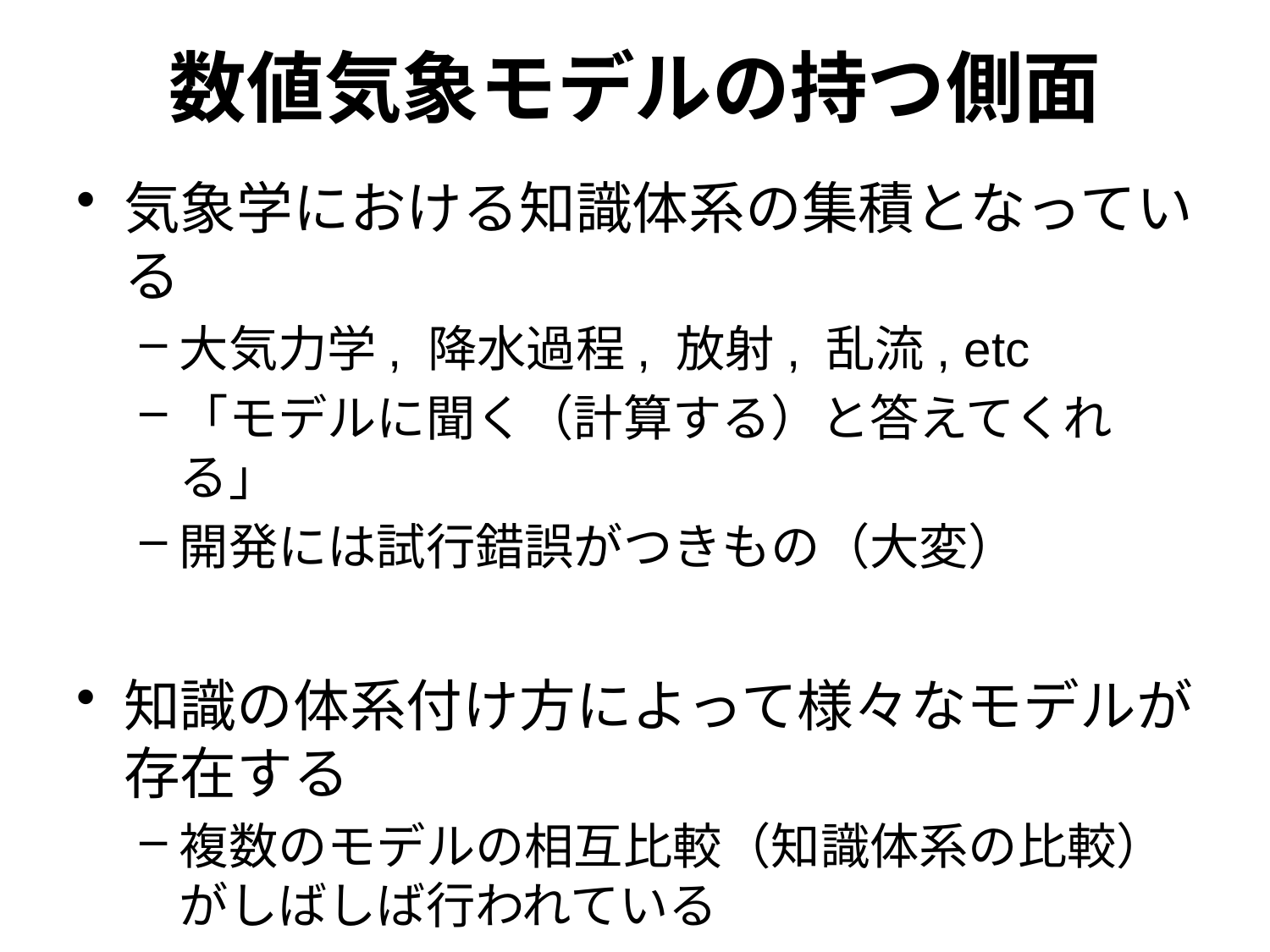

# 数値気象モデルの持つ側面
気象学における知識体系の集積となっている
大気力学, 降水過程, 放射, 乱流, etc
「モデルに聞く（計算する）と答えてくれる」
開発には試行錯誤がつきもの（大変）

知識の体系付け方によって様々なモデルが存在する
複数のモデルの相互比較（知識体系の比較）がしばしば行われている